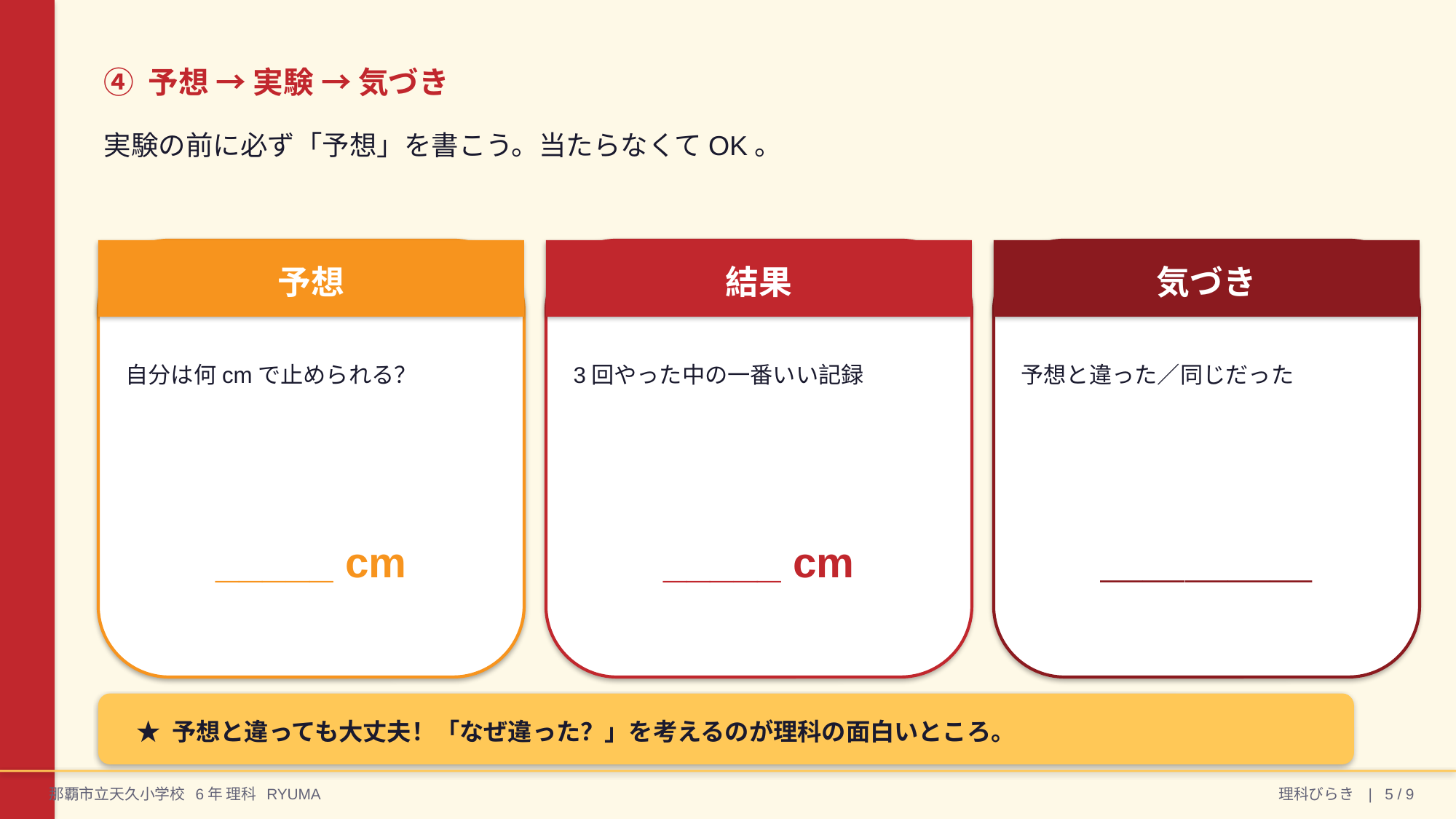

④ 予想 → 実験 → 気づき
実験の前に必ず「予想」を書こう。当たらなくてOK。

予想

結果

気づき
自分は何cmで止められる？
3回やった中の一番いい記録
予想と違った／同じだった
_____ cm
_____ cm
＿＿＿＿＿

★ 予想と違っても大丈夫！「なぜ違った？」を考えるのが理科の面白いところ。

那覇市立天久小学校  6年 理科  RYUMA
理科びらき   |   5 / 9